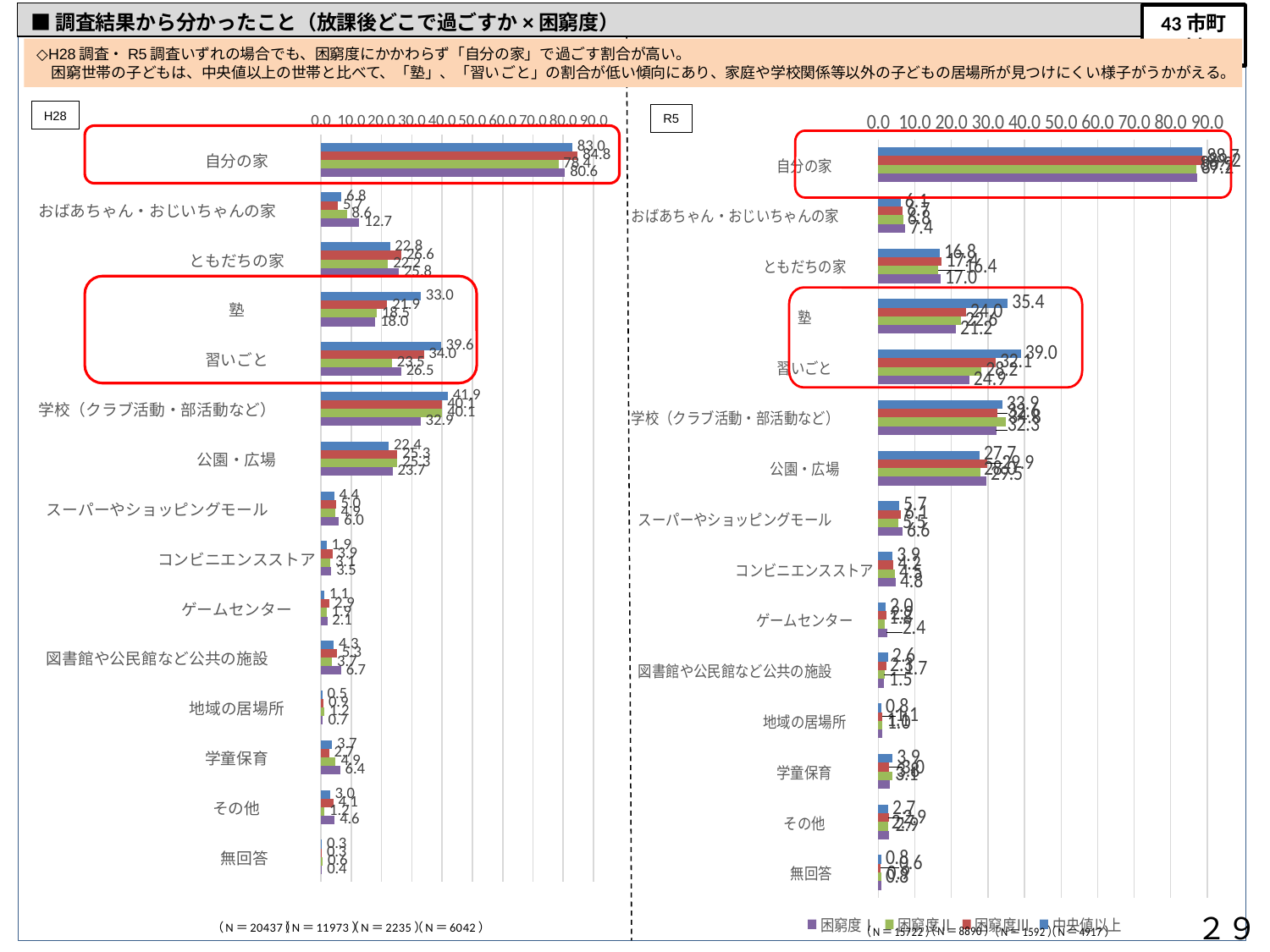

■調査結果から分かったこと（放課後どこで過ごすか×困窮度）
43市町村

◇H28調査・R5調査いずれの場合でも、困窮度にかかわらず「自分の家」で過ごす割合が高い。
　困窮世帯の子どもは、中央値以上の世帯と比べて、「塾」、「習いごと」の割合が低い傾向にあり、家庭や学校関係等以外の子どもの居場所が見つけにくい様子がうかがえる。

### Chart

| Category | 中央値以上 | 困窮度Ⅲ | 困窮度Ⅱ | 困窮度Ⅰ |
|---|---|---|---|---|
| 自分の家             | 83.0 | 84.8 | 78.4 | 80.6 |
| おばあちゃん・おじいちゃんの家           | 6.8 | 5.7 | 8.6 | 12.7 |
| ともだちの家         | 22.8 | 26.6 | 22.2 | 25.8 |
| 塾                   | 33.0 | 21.9 | 18.5 | 18.0 |
| 習いごと             | 39.6 | 34.0 | 23.5 | 26.5 |
| 学校（クラブ活動・部活動など）           | 41.9 | 40.1 | 40.1 | 32.9 |
| 公園・広場           | 22.4 | 25.3 | 25.3 | 23.7 |
| スーパーやショッピングモール             | 4.4 | 5.0 | 4.9 | 6.0 |
| コンビニエンスストア | 1.9 | 3.9 | 3.1 | 3.5 |
| ゲームセンター       | 1.1 | 2.9 | 1.9 | 2.1 |
| 図書館や公民館など公共の施設             | 4.3 | 5.3 | 3.7 | 6.7 |
| 地域の居場所         | 0.5 | 0.9 | 1.2 | 0.7 |
| 学童保育             | 3.7 | 2.7 | 4.9 | 6.4 |
| その他               | 3.0 | 4.1 | 1.2 | 4.6 |
|   無回答             | 0.3 | 0.3 | 0.6 | 0.4 |
H28

### Chart

| Category | 中央値以上 | 困窮度Ⅲ | 困窮度Ⅱ | 困窮度Ⅰ |
|---|---|---|---|---|
| 自分の家             | 88.7 | 89.2 | 86.9 | 87.2 |
| おばあちゃん・おじいちゃんの家           | 6.1 | 6.7 | 6.8 | 7.4 |
| ともだちの家         | 16.8 | 17.4 | 16.4 | 17.0 |
| 塾                   | 35.4 | 24.0 | 22.6 | 21.2 |
| 習いごと             | 39.0 | 32.1 | 28.2 | 24.9 |
| 学校（クラブ活動・部活動など）           | 33.9 | 32.6 | 34.8 | 32.3 |
| 公園・広場           | 27.7 | 29.9 | 28.0 | 29.5 |
| スーパーやショッピングモール             | 5.7 | 6.1 | 5.5 | 6.6 |
| コンビニエンスストア | 3.9 | 4.2 | 4.5 | 4.8 |
| ゲームセンター       | 2.0 | 2.2 | 1.8 | 2.4 |
| 図書館や公民館など公共の施設             | 2.6 | 2.3 | 1.7 | 1.5 |
| 地域の居場所         | 0.8 | 1.1 | 1.1 | 1.0 |
| 学童保育             | 3.9 | 3.0 | 3.8 | 3.1 |
| その他               | 2.7 | 2.9 | 2.7 | 2.9 |
|   無回答             | 0.8 | 0.6 | 0.9 | 0.8 |
R5
２９